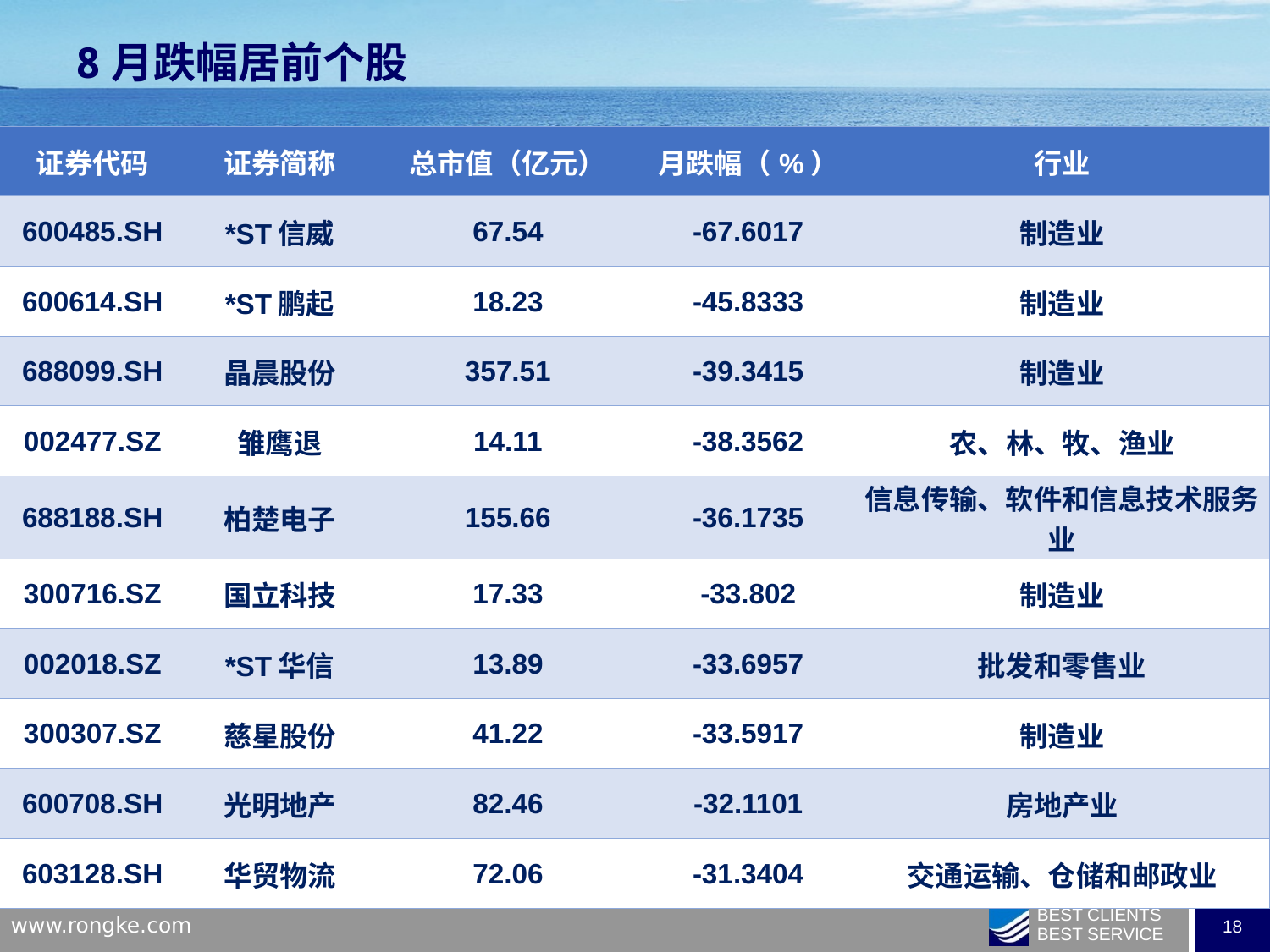

8月跌幅居前个股
| 证券代码 | 证券简称 | 总市值（亿元） | 月跌幅（%） | 行业 |
| --- | --- | --- | --- | --- |
| 600485.SH | \*ST信威 | 67.54 | -67.6017 | 制造业 |
| 600614.SH | \*ST鹏起 | 18.23 | -45.8333 | 制造业 |
| 688099.SH | 晶晨股份 | 357.51 | -39.3415 | 制造业 |
| 002477.SZ | 雏鹰退 | 14.11 | -38.3562 | 农、林、牧、渔业 |
| 688188.SH | 柏楚电子 | 155.66 | -36.1735 | 信息传输、软件和信息技术服务业 |
| 300716.SZ | 国立科技 | 17.33 | -33.802 | 制造业 |
| 002018.SZ | \*ST华信 | 13.89 | -33.6957 | 批发和零售业 |
| 300307.SZ | 慈星股份 | 41.22 | -33.5917 | 制造业 |
| 600708.SH | 光明地产 | 82.46 | -32.1101 | 房地产业 |
| 603128.SH | 华贸物流 | 72.06 | -31.3404 | 交通运输、仓储和邮政业 |